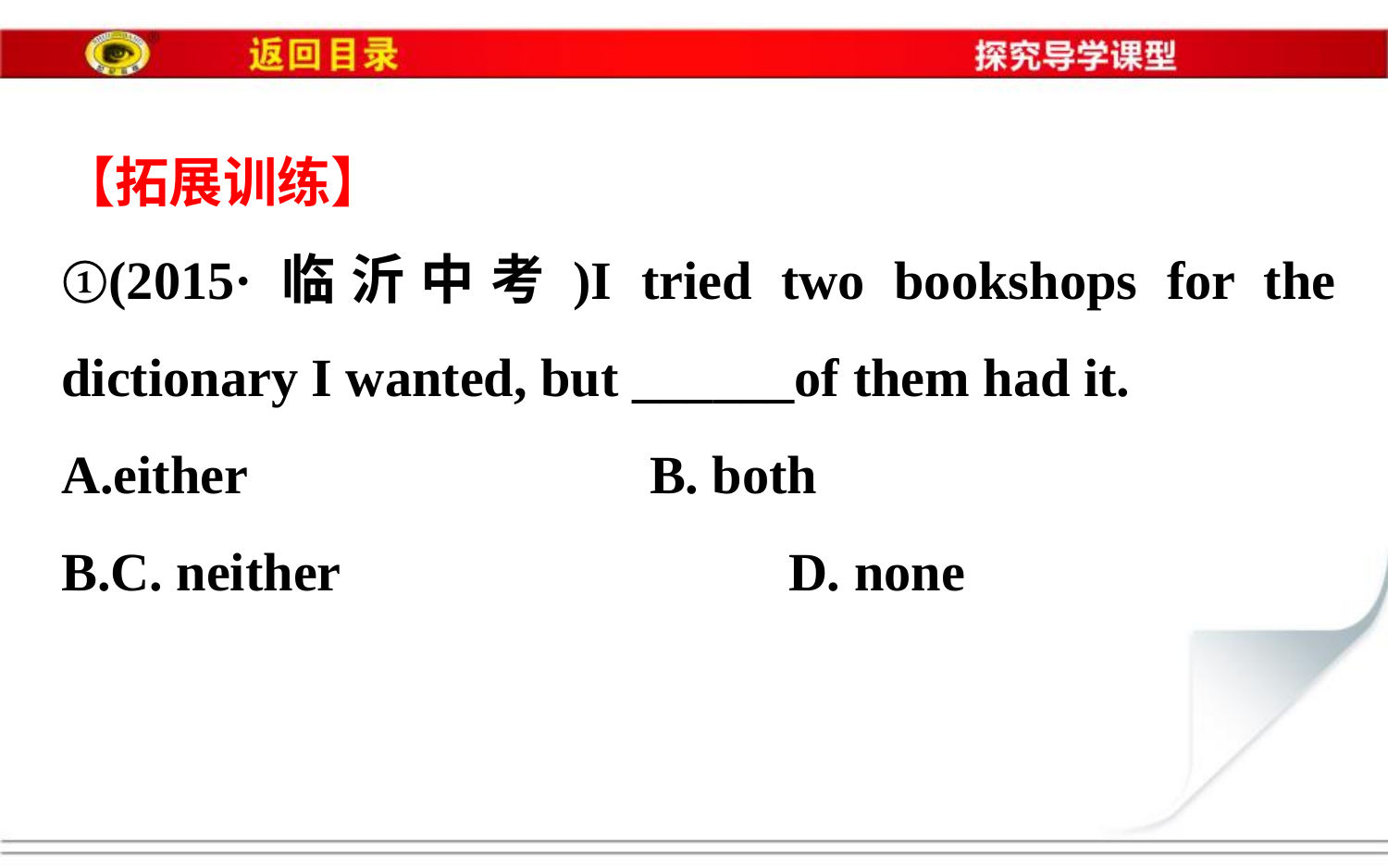

【拓展训练】
①(2015·临沂中考)I tried two bookshops for the dictionary I wanted, but ______of them had it.
either　　			B. both
C. neither　　			D. none